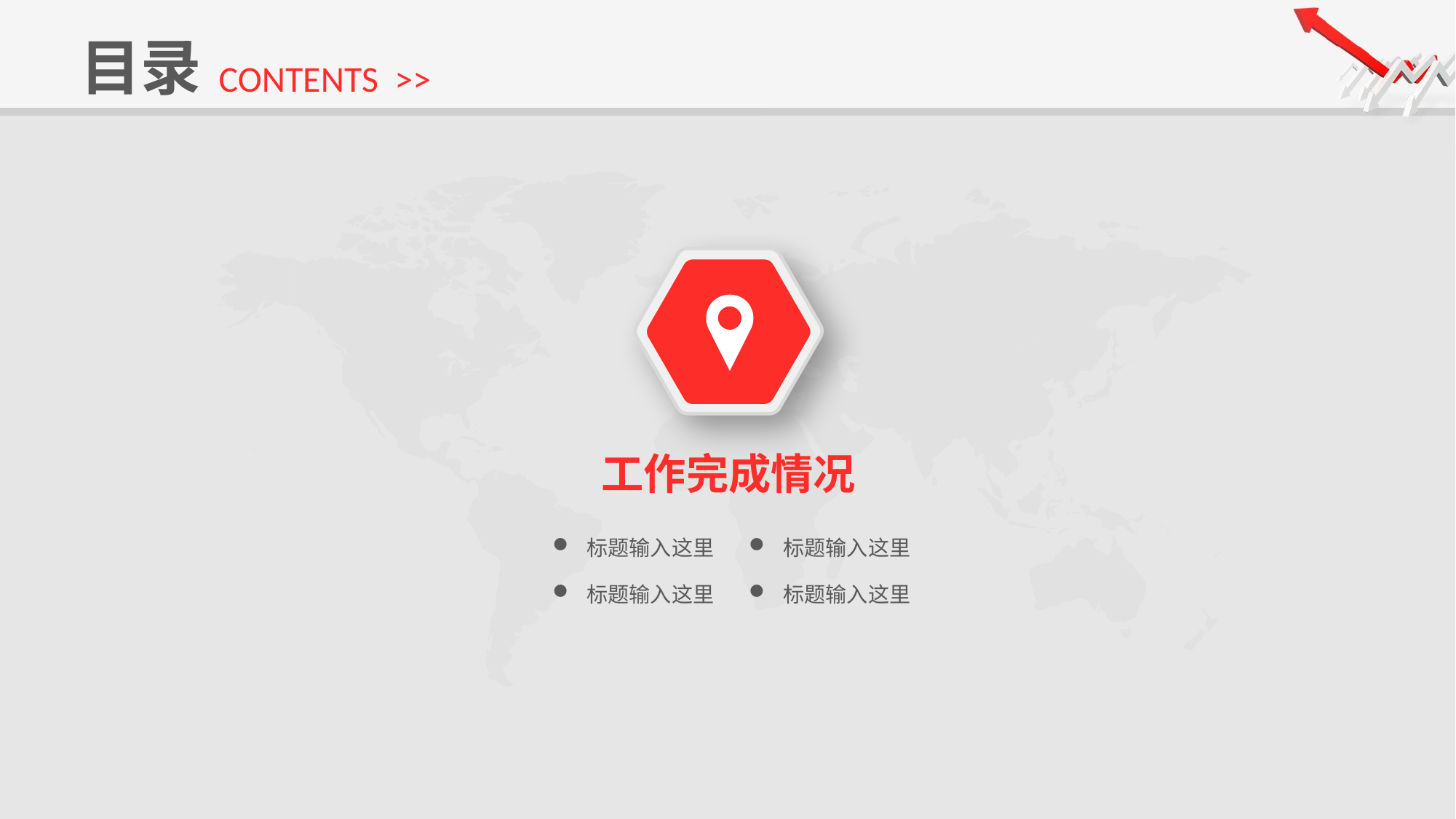

目录
CONTENTS  >>

工作完成情况
标题输入这里
标题输入这里
标题输入这里
标题输入这里